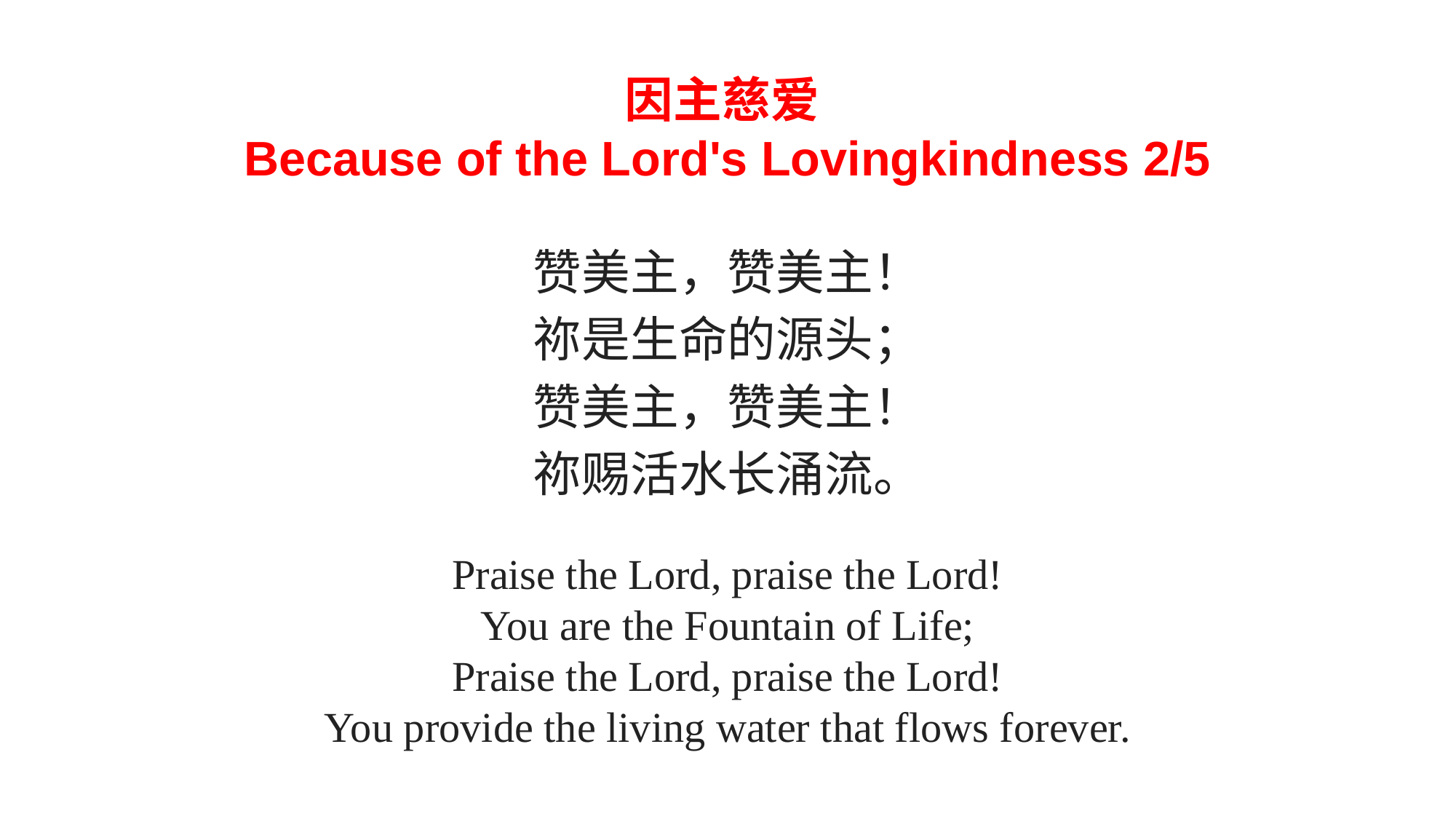

因主慈爱
Because of the Lord's Lovingkindness 2/5
赞美主，赞美主！
祢是生命的源头；
赞美主，赞美主！
祢赐活水长涌流。

Praise the Lord, praise the Lord!
You are the Fountain of Life;
Praise the Lord, praise the Lord!
You provide the living water that flows forever.